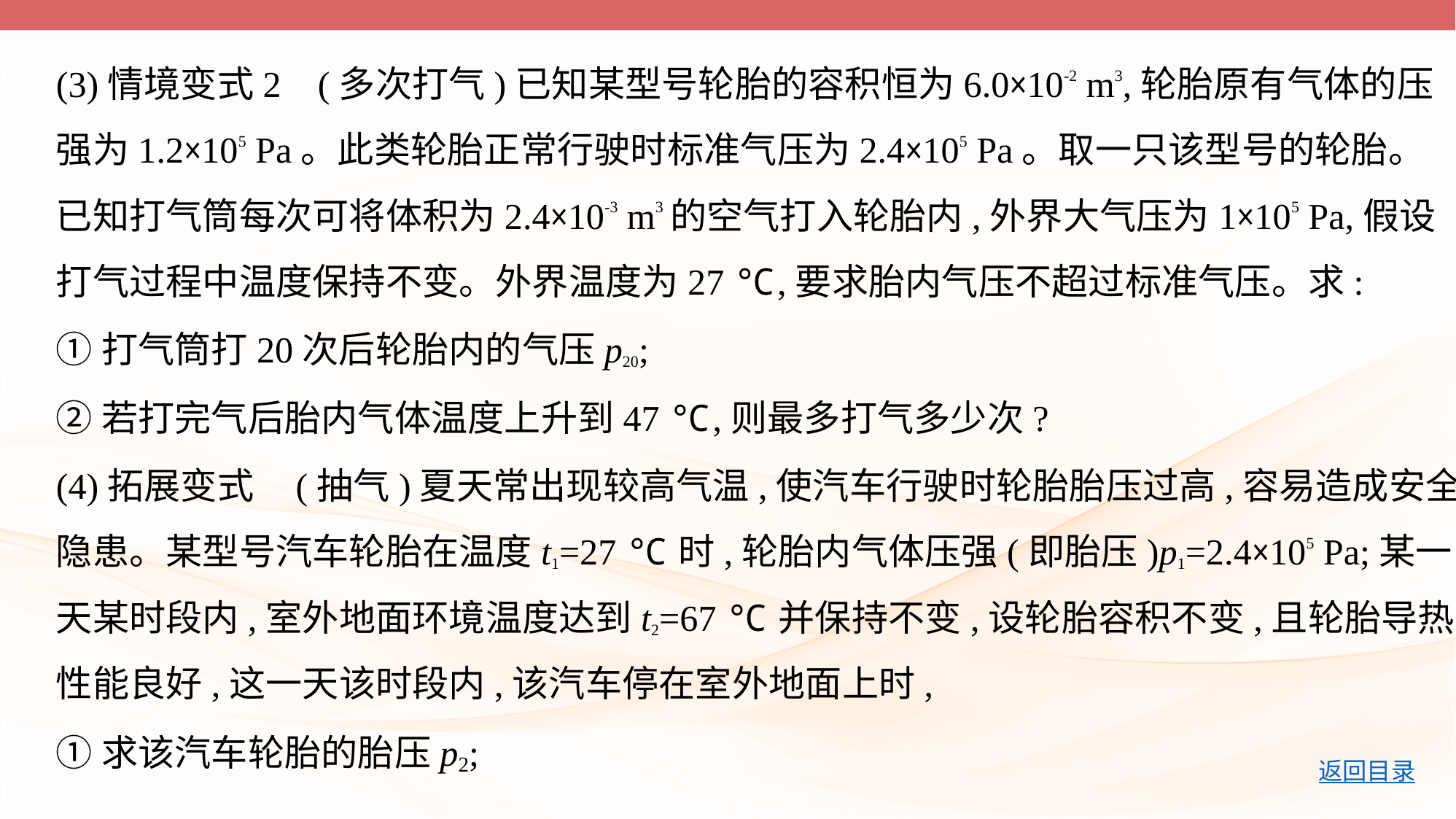

(3)情境变式2    (多次打气)已知某型号轮胎的容积恒为6.0×10-2 m3,轮胎原有气体的压
强为1.2×105 Pa。此类轮胎正常行驶时标准气压为2.4×105 Pa。取一只该型号的轮胎。
已知打气筒每次可将体积为2.4×10-3 m3的空气打入轮胎内,外界大气压为1×105 Pa,假设
打气过程中温度保持不变。外界温度为27 ℃,要求胎内气压不超过标准气压。求:
①打气筒打20次后轮胎内的气压p20;
②若打完气后胎内气体温度上升到47 ℃,则最多打气多少次?
(4)拓展变式    (抽气)夏天常出现较高气温,使汽车行驶时轮胎胎压过高,容易造成安全
隐患。某型号汽车轮胎在温度t1=27 ℃时,轮胎内气体压强(即胎压)p1=2.4×105 Pa;某一
天某时段内,室外地面环境温度达到t2=67 ℃并保持不变,设轮胎容积不变,且轮胎导热
性能良好,这一天该时段内,该汽车停在室外地面上时,
①求该汽车轮胎的胎压p2;